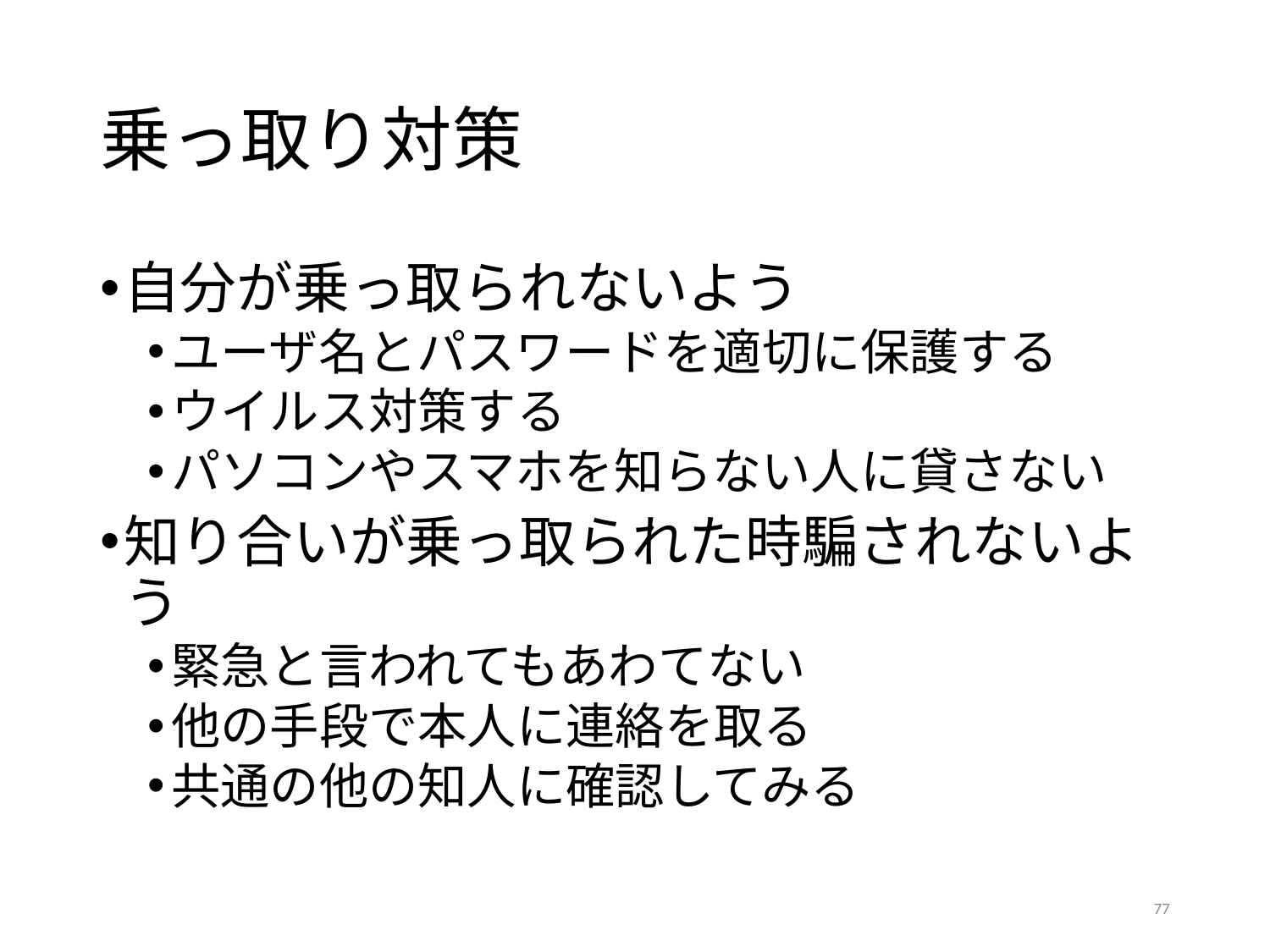

# 乗っ取り対策
自分が乗っ取られないよう
ユーザ名とパスワードを適切に保護する
ウイルス対策する
パソコンやスマホを知らない人に貸さない
知り合いが乗っ取られた時騙されないよう
緊急と言われてもあわてない
他の手段で本人に連絡を取る
共通の他の知人に確認してみる
77